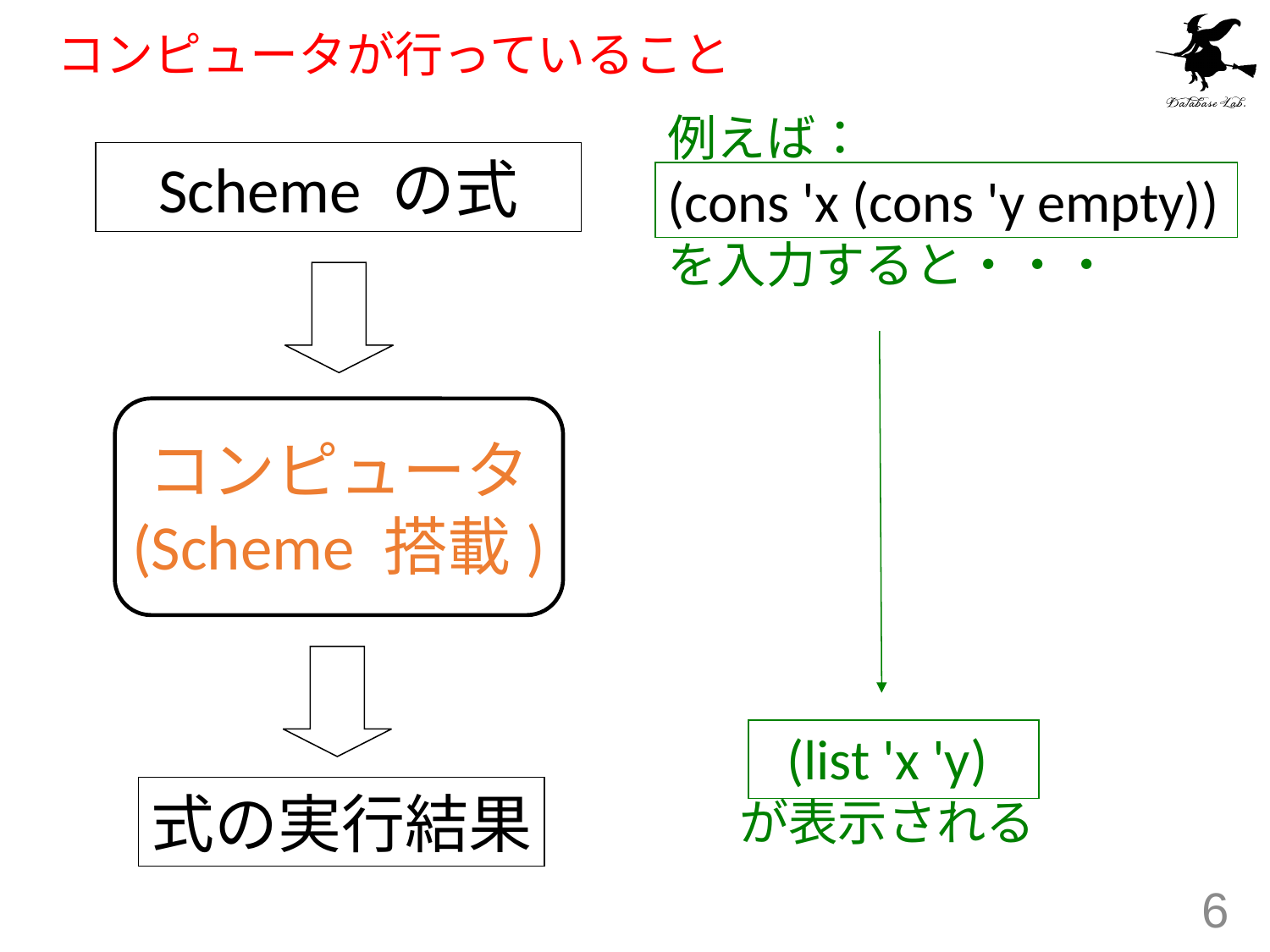

# コンピュータが行っていること
例えば：
(cons 'x (cons 'y empty))
を入力すると・・・
Scheme の式

コンピュータ
(Scheme 搭載)

(list 'x 'y)
が表示される

式の実行結果
6